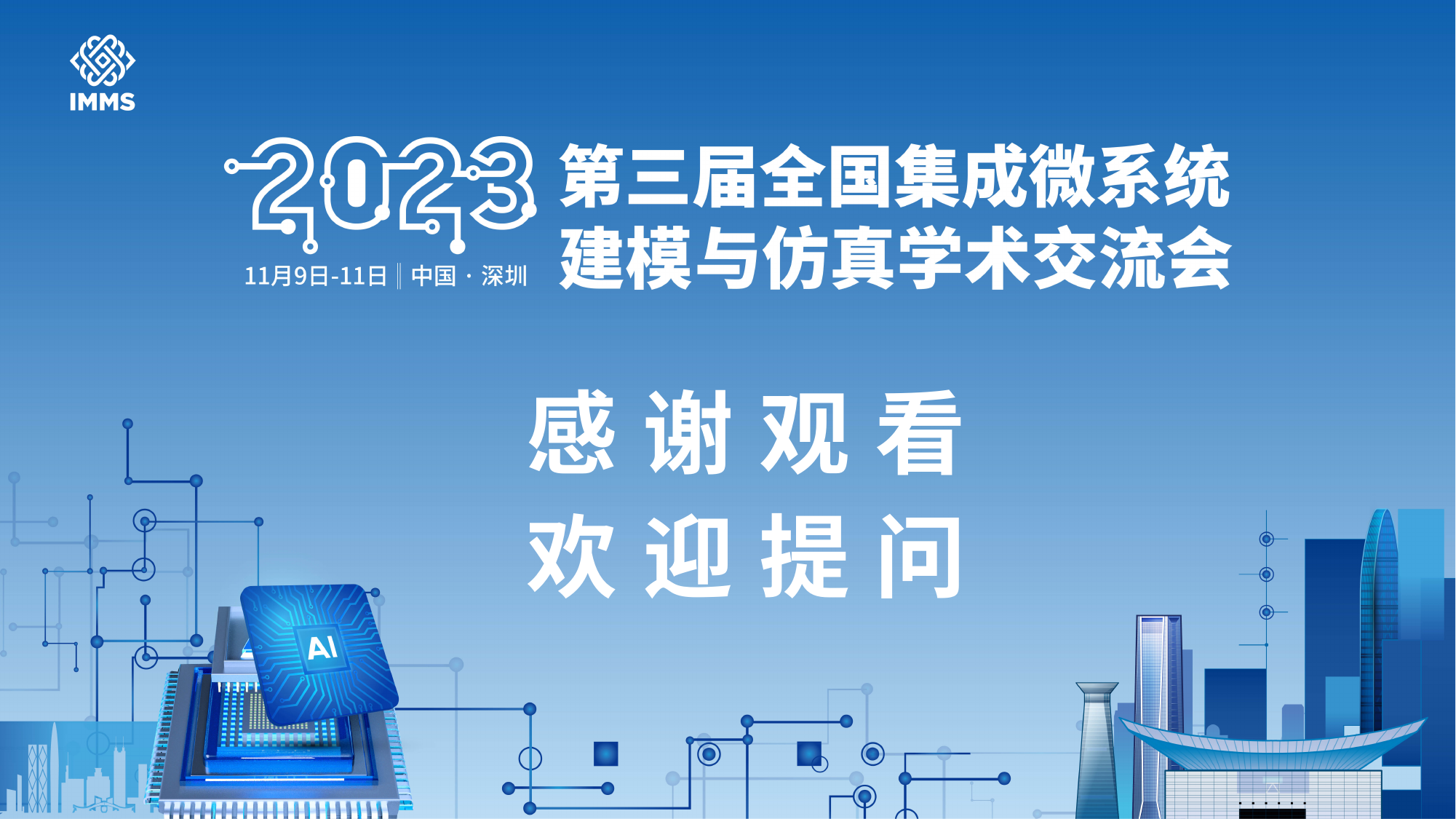

感 谢 观 看
欢 迎 提 问